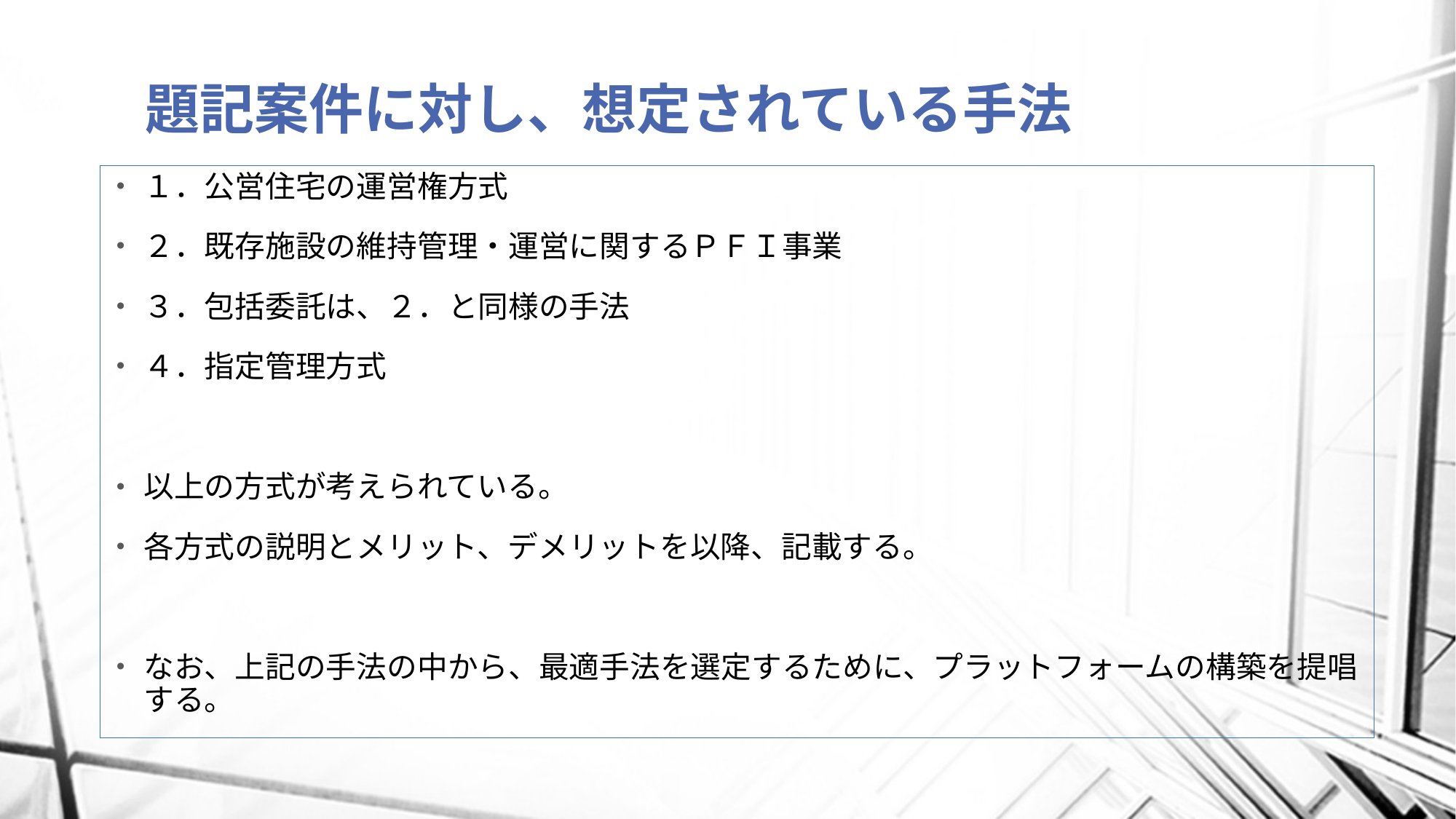

# 題記案件に対し、想定されている手法
１．公営住宅の運営権方式
２．既存施設の維持管理・運営に関するＰＦＩ事業
３．包括委託は、２．と同様の手法
４．指定管理方式

以上の方式が考えられている。
各方式の説明とメリット、デメリットを以降、記載する。

なお、上記の手法の中から、最適手法を選定するために、プラットフォームの構築を提唱する。